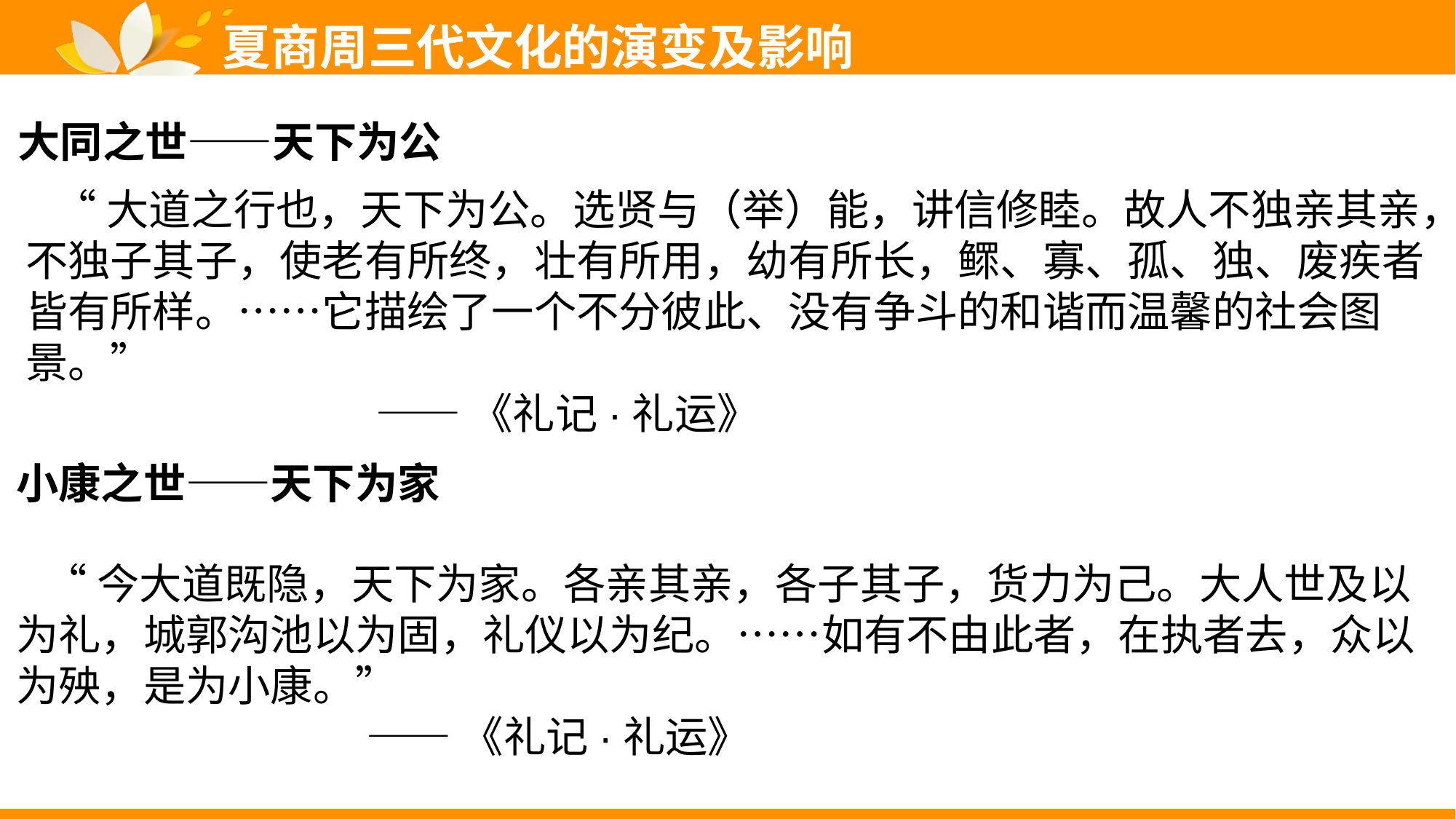

夏商周三代文化的演变及影响
大同之世——天下为公
   “大道之行也，天下为公。选贤与（举）能，讲信修睦。故人不独亲其亲，不独子其子，使老有所终，壮有所用，幼有所长，鳏、寡、孤、独、废疾者皆有所样。……它描绘了一个不分彼此、没有争斗的和谐而温馨的社会图景。”
                                     ——《礼记·礼运》
小康之世——天下为家
   “今大道既隐，天下为家。各亲其亲，各子其子，货力为己。大人世及以为礼，城郭沟池以为固，礼仪以为纪。……如有不由此者，在执者去，众以为殃，是为小康。”
                                     ——《礼记·礼运》